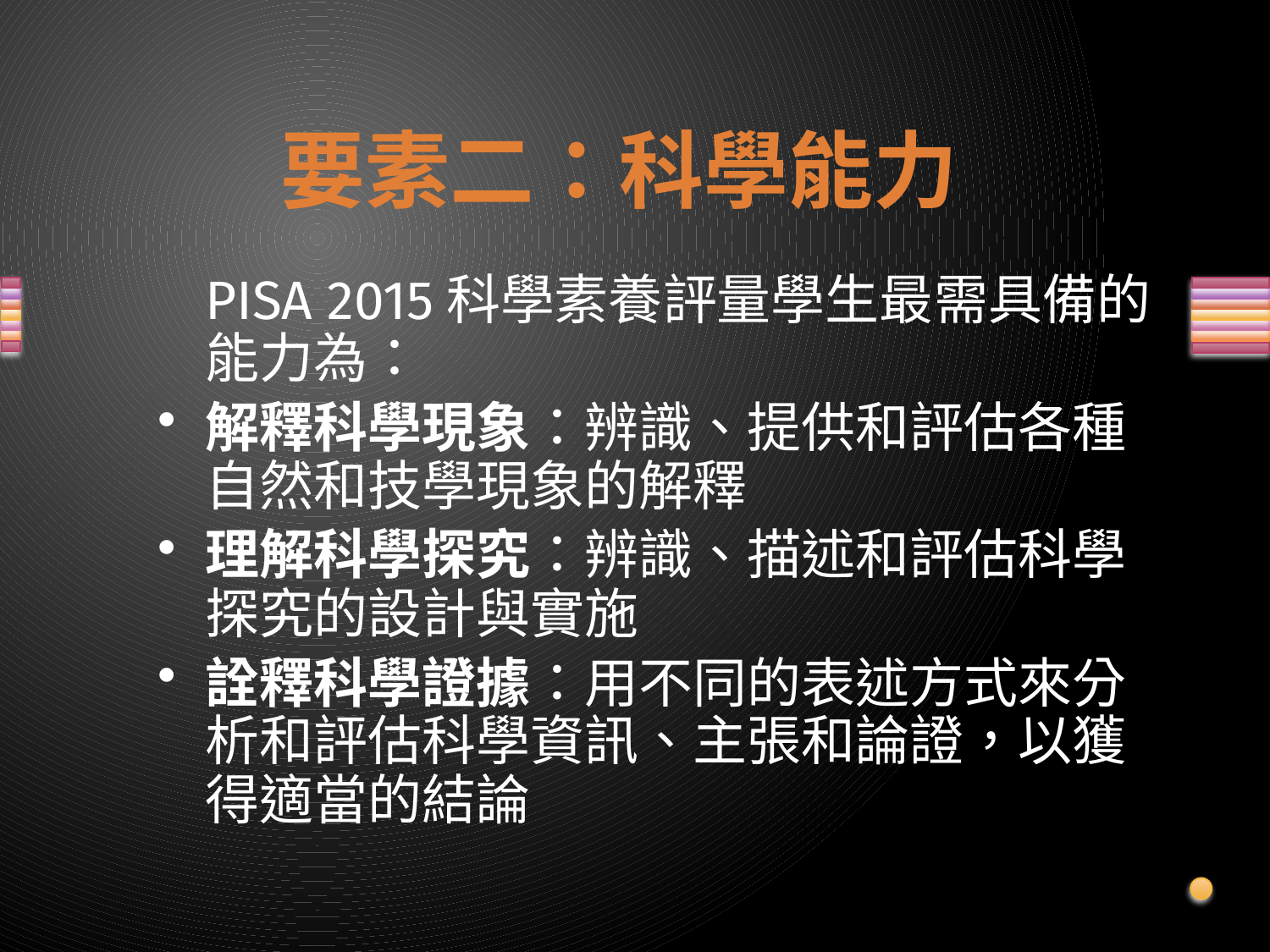

# 要素二：科學能力
	PISA 2015科學素養評量學生最需具備的能力為：
解釋科學現象：辨識、提供和評估各種自然和技學現象的解釋
理解科學探究：辨識、描述和評估科學探究的設計與實施
詮釋科學證據：用不同的表述方式來分析和評估科學資訊、主張和論證，以獲得適當的結論